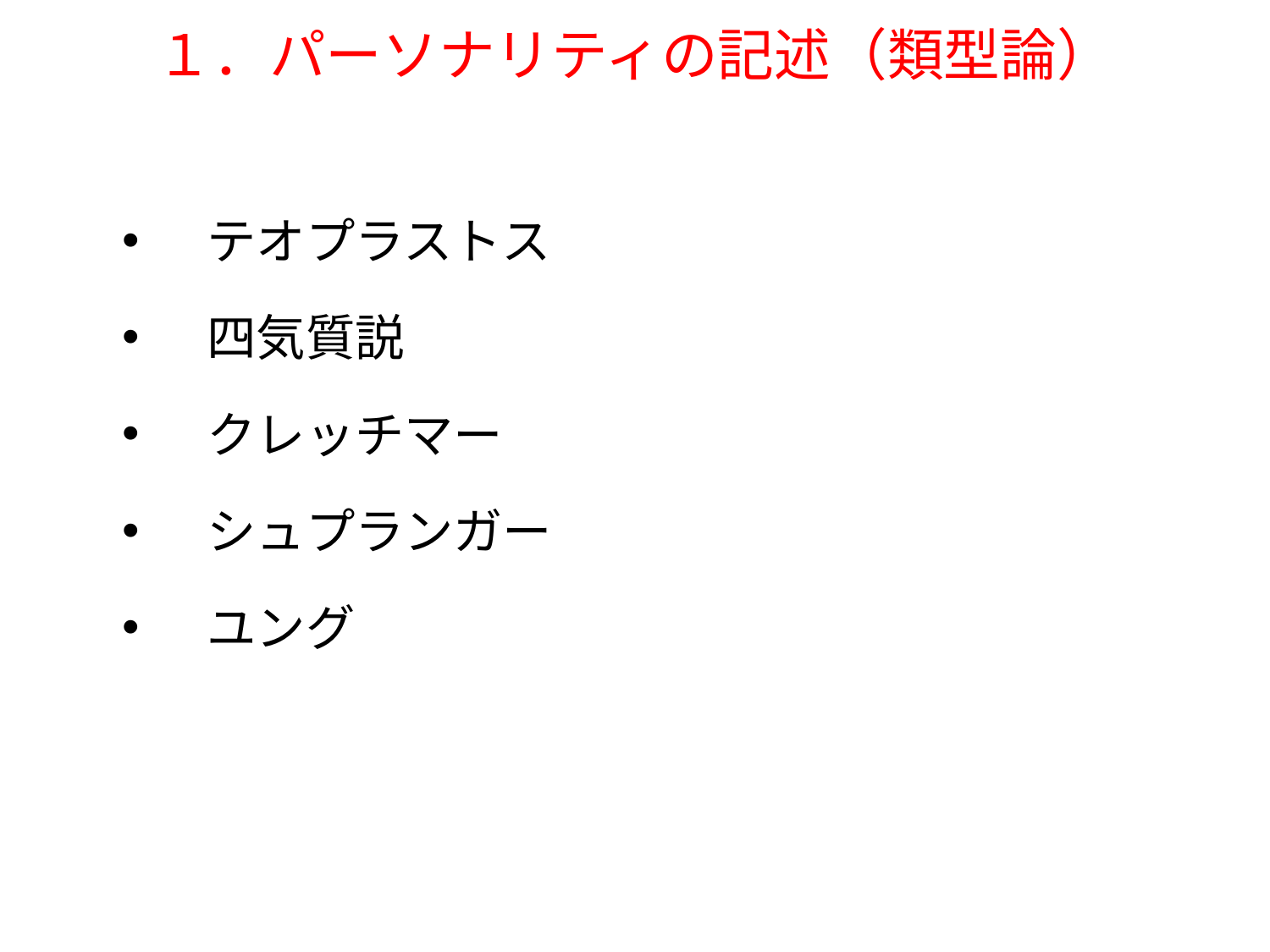

# １．パーソナリティの記述（類型論）
テオプラストス
四気質説
クレッチマー
シュプランガー
ユング